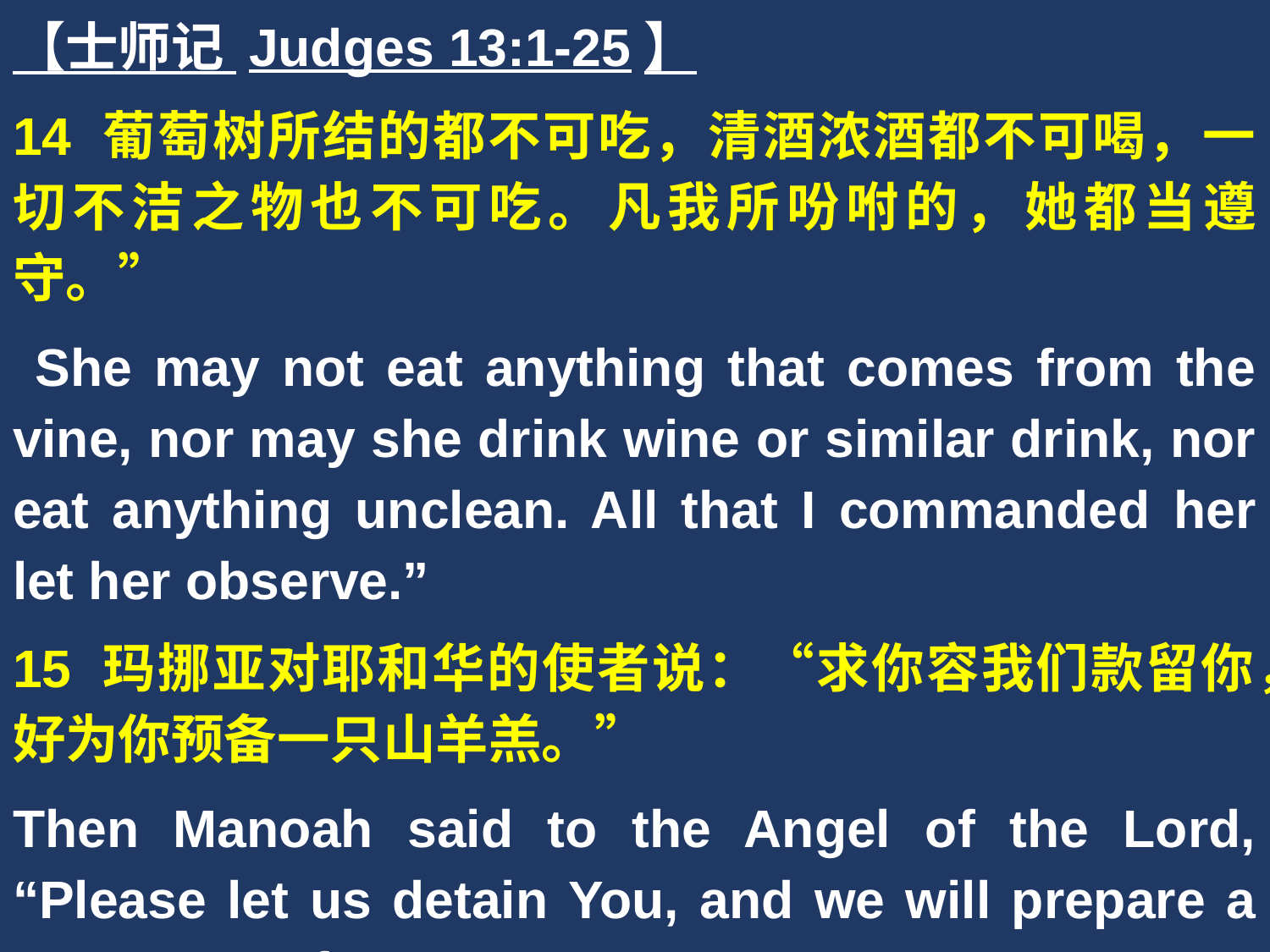

【士师记 Judges 13:1-25】
14 葡萄树所结的都不可吃，清酒浓酒都不可喝，一切不洁之物也不可吃。凡我所吩咐的，她都当遵守。”
 She may not eat anything that comes from the vine, nor may she drink wine or similar drink, nor eat anything unclean. All that I commanded her let her observe.”
15 玛挪亚对耶和华的使者说：“求你容我们款留你，好为你预备一只山羊羔。”
Then Manoah said to the Angel of the Lord, “Please let us detain You, and we will prepare a young goat for You.”